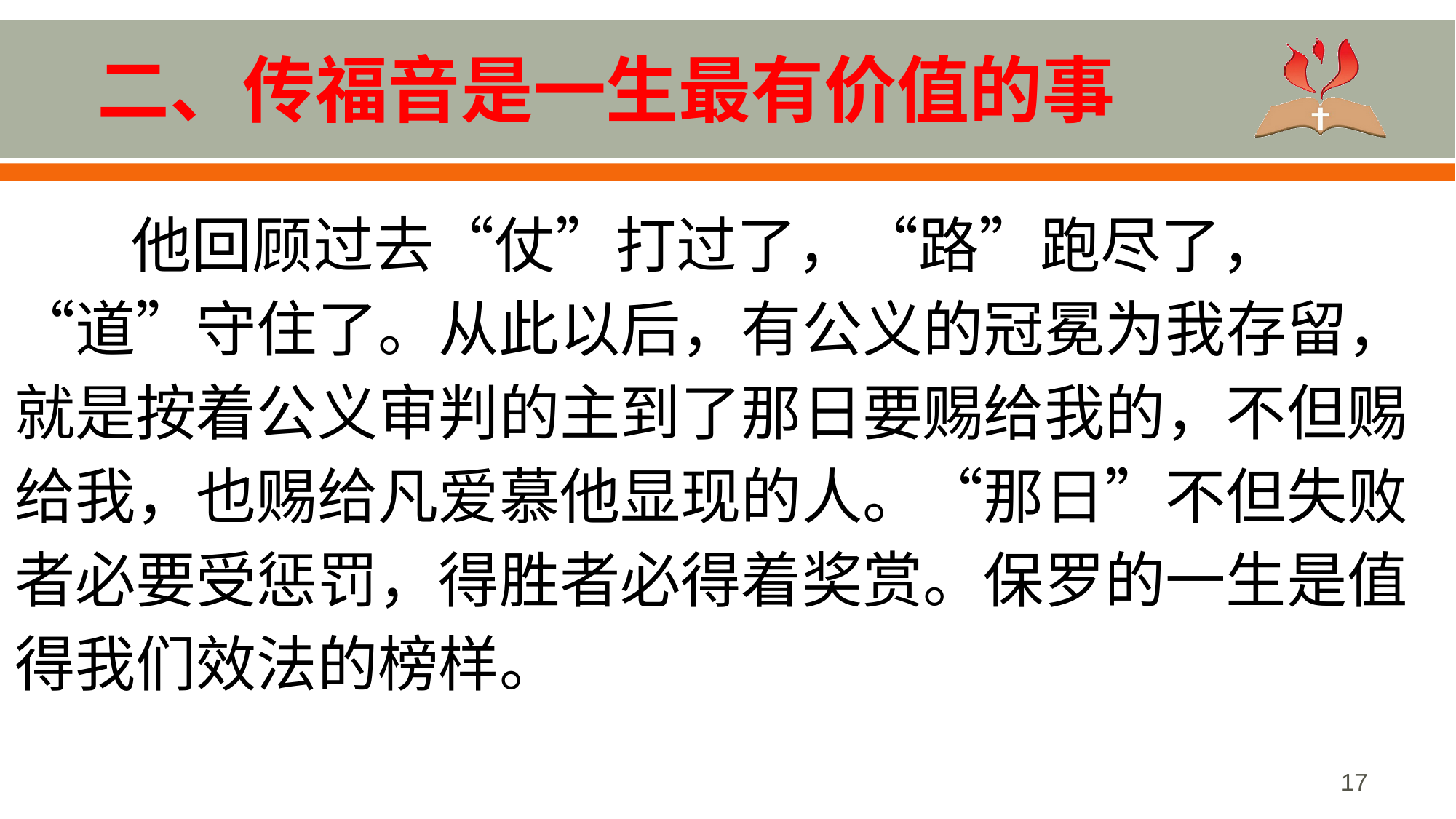

# 二、传福音是一生最有价值的事
他回顾过去“仗”打过了，“路”跑尽了，“道”守住了。从此以后，有公义的冠冕为我存留，就是按着公义审判的主到了那日要赐给我的，不但赐给我，也赐给凡爱慕他显现的人。“那日”不但失败者必要受惩罚，得胜者必得着奖赏。保罗的一生是值得我们效法的榜样。

17